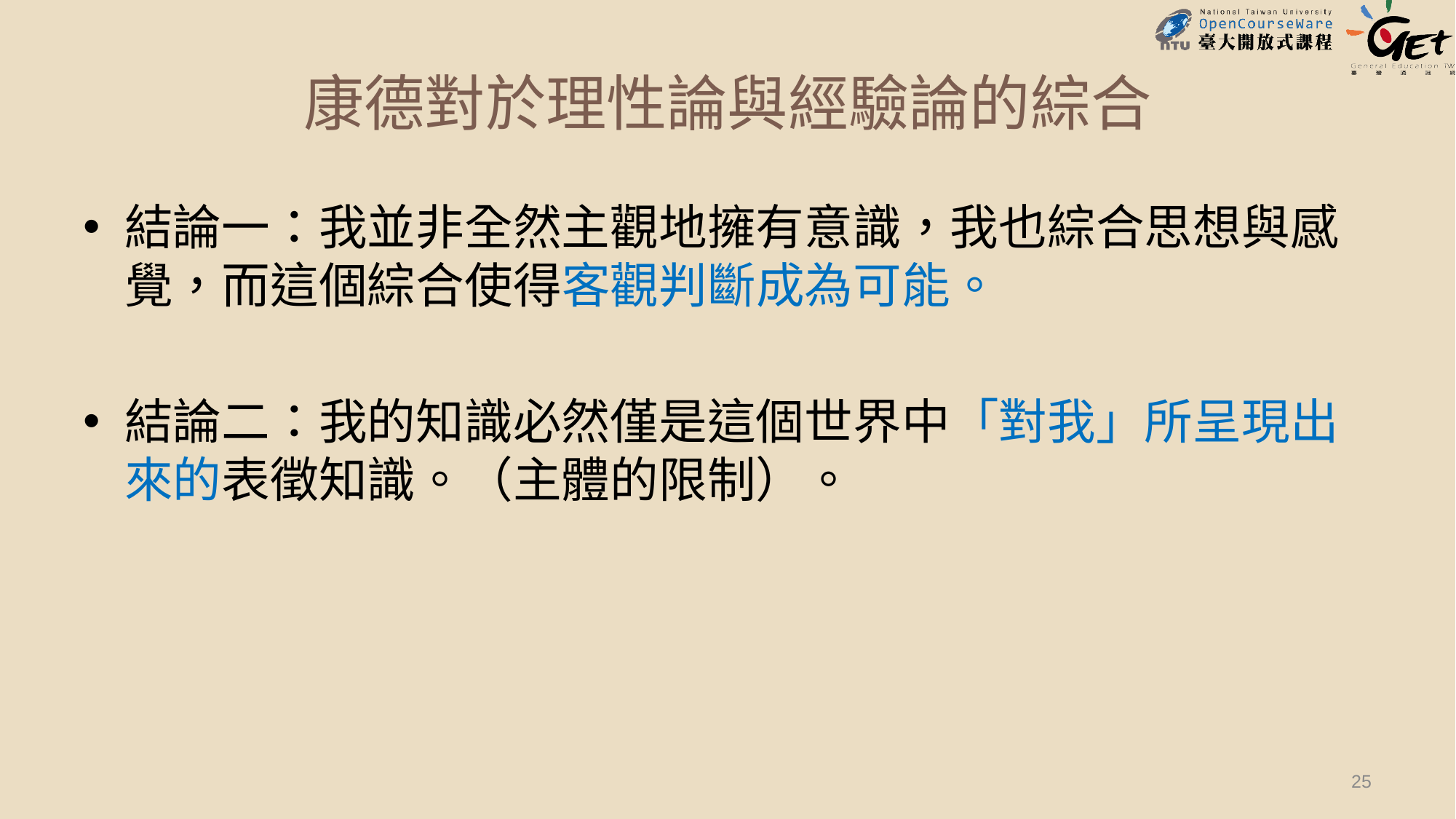

# 康德對於理性論與經驗論的綜合
結論一：我並非全然主觀地擁有意識，我也綜合思想與感覺，而這個綜合使得客觀判斷成為可能。

結論二：我的知識必然僅是這個世界中「對我」所呈現出來的表徵知識。（主體的限制）。
25